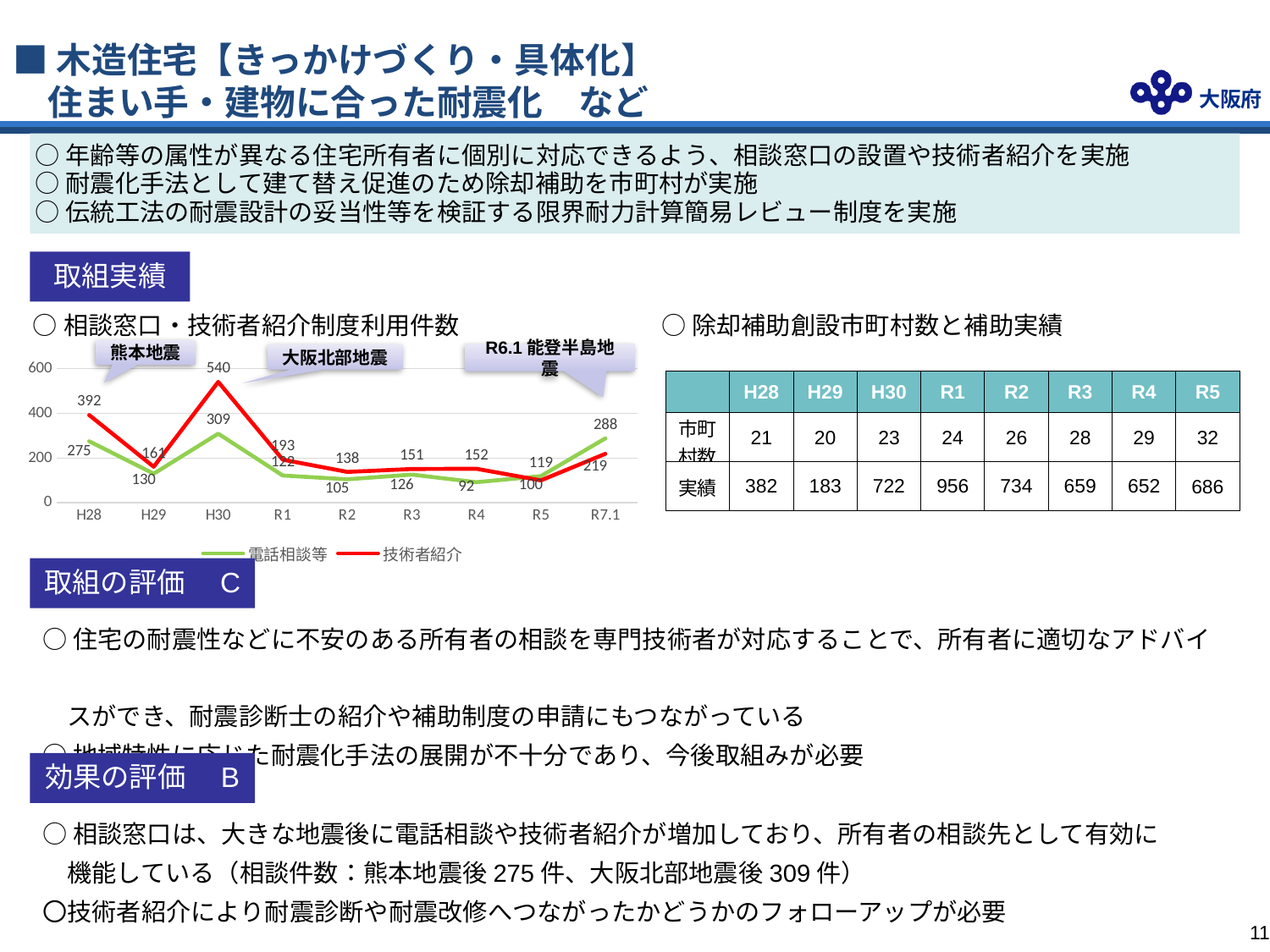

# ■木造住宅【きっかけづくり・具体化】 　住まい手・建物に合った耐震化　など
○年齢等の属性が異なる住宅所有者に個別に対応できるよう、相談窓口の設置や技術者紹介を実施
○耐震化手法として建て替え促進のため除却補助を市町村が実施
○伝統工法の耐震設計の妥当性等を検証する限界耐力計算簡易レビュー制度を実施
取組実績
○相談窓口・技術者紹介制度利用件数
○除却補助創設市町村数と補助実績
熊本地震
R6.1能登半島地震
大阪北部地震

### Chart

| Category | 電話相談等 | 技術者紹介 |
|---|---|---|
| H28 | 275.0 | 392.0 |
| H29 | 130.0 | 161.0 |
| H30 | 309.0 | 540.0 |
| R1 | 122.0 | 193.0 |
| R2 | 105.0 | 138.0 |
| R3 | 126.0 | 151.0 |
| R4 | 92.0 | 152.0 |
| R5 | 119.0 | 100.0 |
| R7.1 | 288.0 | 219.0 |
|  | H28 | H29 | H30 | R1 | R2 | R3 | R4 | R5 |
| --- | --- | --- | --- | --- | --- | --- | --- | --- |
| 市町 村数 | 21 | 20 | 23 | 24 | 26 | 28 | 29 | 32 |
| 実績 | 382 | 183 | 722 | 956 | 734 | 659 | 652 | 686 |
取組の評価　C
○住宅の耐震性などに不安のある所有者の相談を専門技術者が対応することで、所有者に適切なアドバイ
　スができ、耐震診断士の紹介や補助制度の申請にもつながっている
○地域特性に応じた耐震化手法の展開が不十分であり、今後取組みが必要
効果の評価　B
○相談窓口は、大きな地震後に電話相談や技術者紹介が増加しており、所有者の相談先として有効に
　機能している（相談件数：熊本地震後275件、大阪北部地震後309件）
〇技術者紹介により耐震診断や耐震改修へつながったかどうかのフォローアップが必要
11